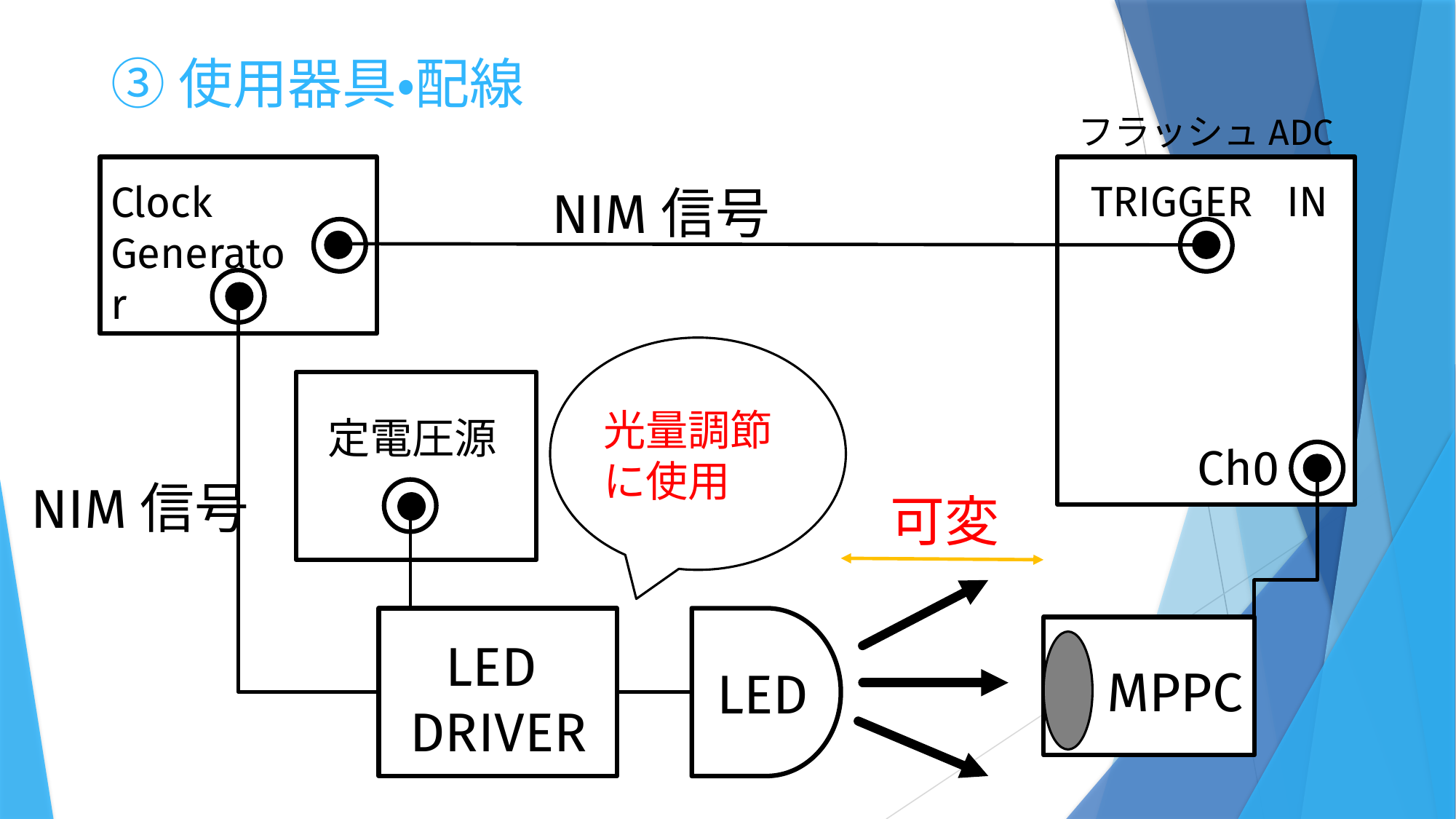

# ③使用器具・配線
フラッシュADC

TRIGGER   IN
Clock  Generator
NIM信号

光量調節に使用
定電圧源
Ch0

NIM信号

可変

LED  DRIVER

MPPC
LED